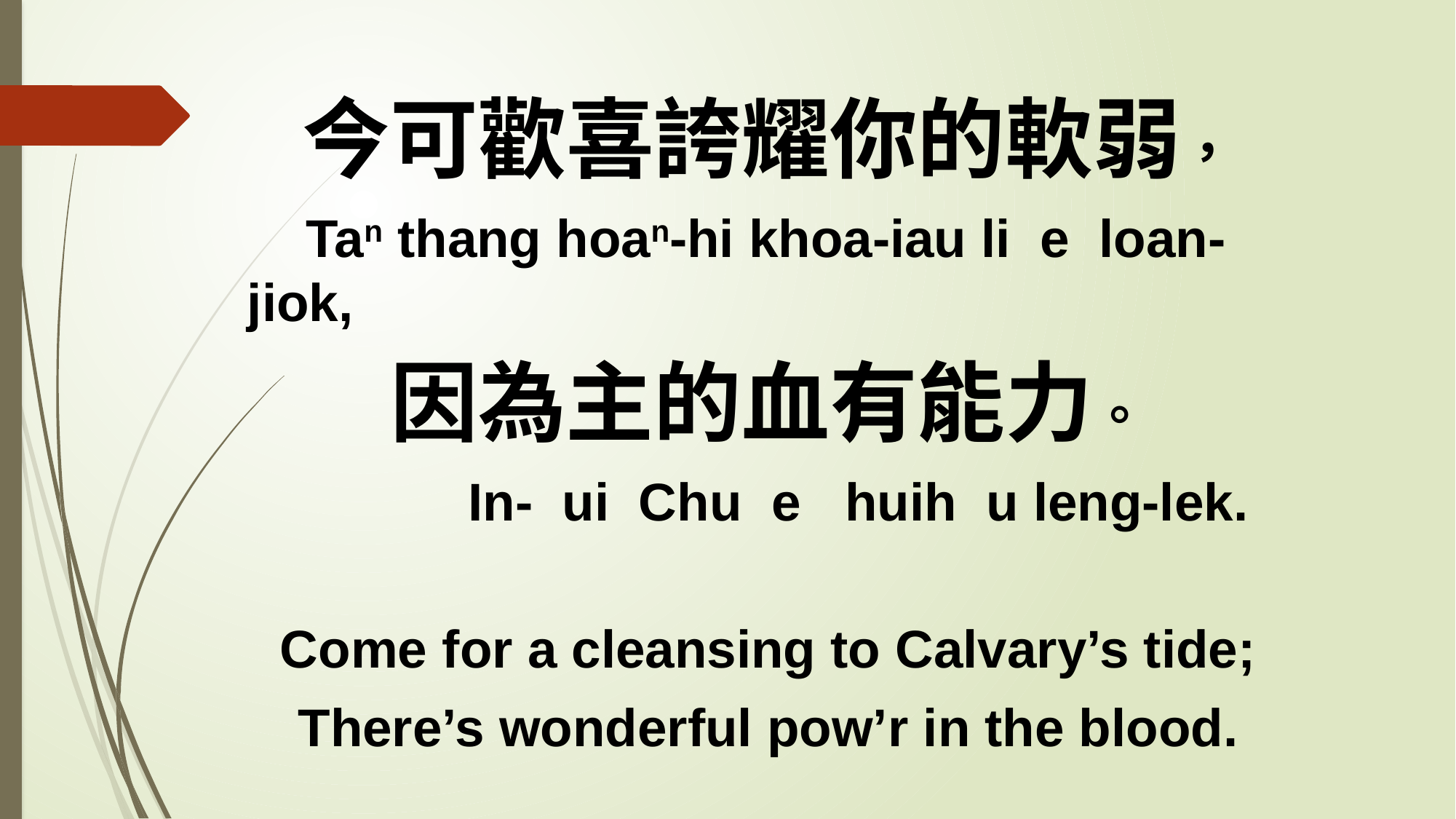

今可歡喜誇耀你的軟弱，
    Tan thang hoan-hi khoa-iau li  e  loan-jiok,
因為主的血有能力。
               In-  ui  Chu  e   huih  u leng-lek.

Come for a cleansing to Calvary’s tide;
There’s wonderful pow’r in the blood.